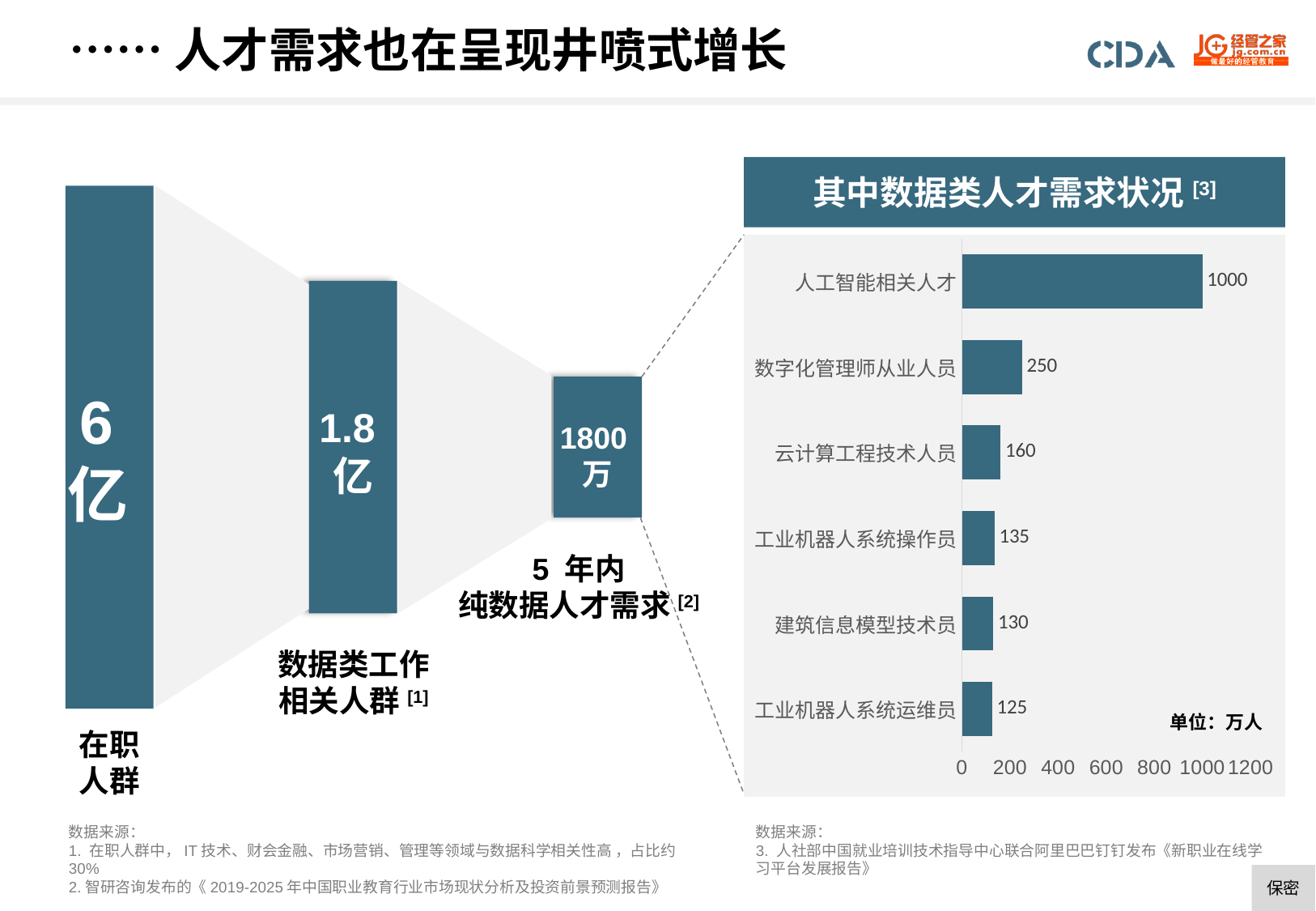

……人才需求也在呈现井喷式增长
其中数据类人才需求状况[3]

### Chart

| Category | 未来3年新职业人才需求状况 |
|---|---|
| 工业机器人系统运维员 | 125.0 |
| 建筑信息模型技术员 | 130.0 |
| 工业机器人系统操作员 | 135.0 |
| 云计算工程技术人员 | 160.0 |
| 数字化管理师从业人员 | 250.0 |
| 人工智能相关人才 | 1000.0 |

6
亿
1.8
亿
1800
万
5 年内
纯数据人才需求[2]
数据类工作
相关人群[1]
单位：万人
在职
人群
数据来源：
1. 在职人群中，IT技术、财会金融、市场营销、管理等领域与数据科学相关性高 ，占比约30%
2.智研咨询发布的《2019-2025年中国职业教育行业市场现状分析及投资前景预测报告》
数据来源：
3. 人社部中国就业培训技术指导中心联合阿里巴巴钉钉发布《新职业在线学习平台发展报告》
7